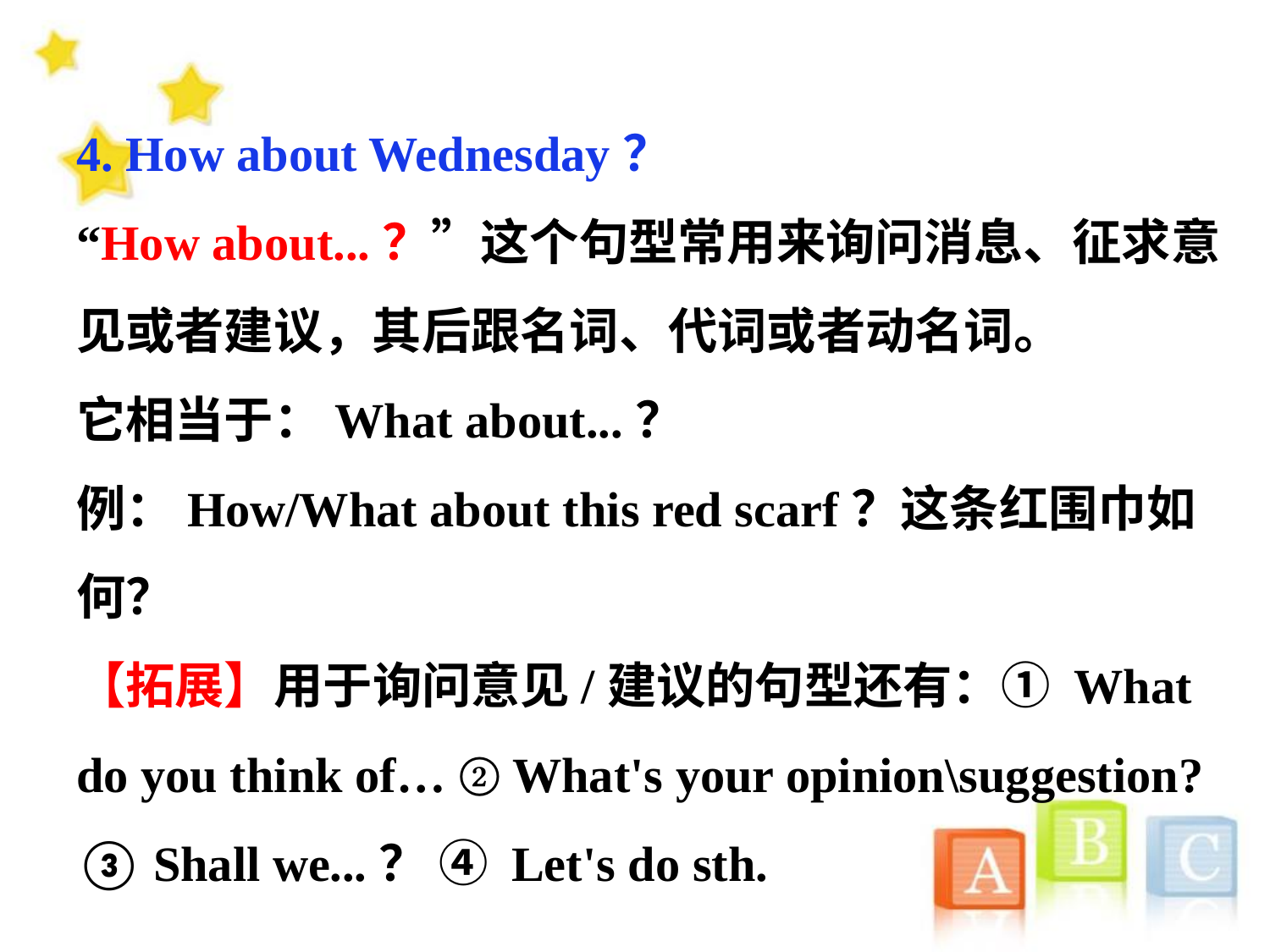

4. How about Wednesday？
“How about...？”这个句型常用来询问消息、征求意见或者建议，其后跟名词、代词或者动名词。
它相当于：What about...？
例：How/What about this red scarf？这条红围巾如何？
【拓展】用于询问意见/建议的句型还有：① What do you think of… ② What's your opinion\suggestion?
③ Shall we...？ ④ Let's do sth.